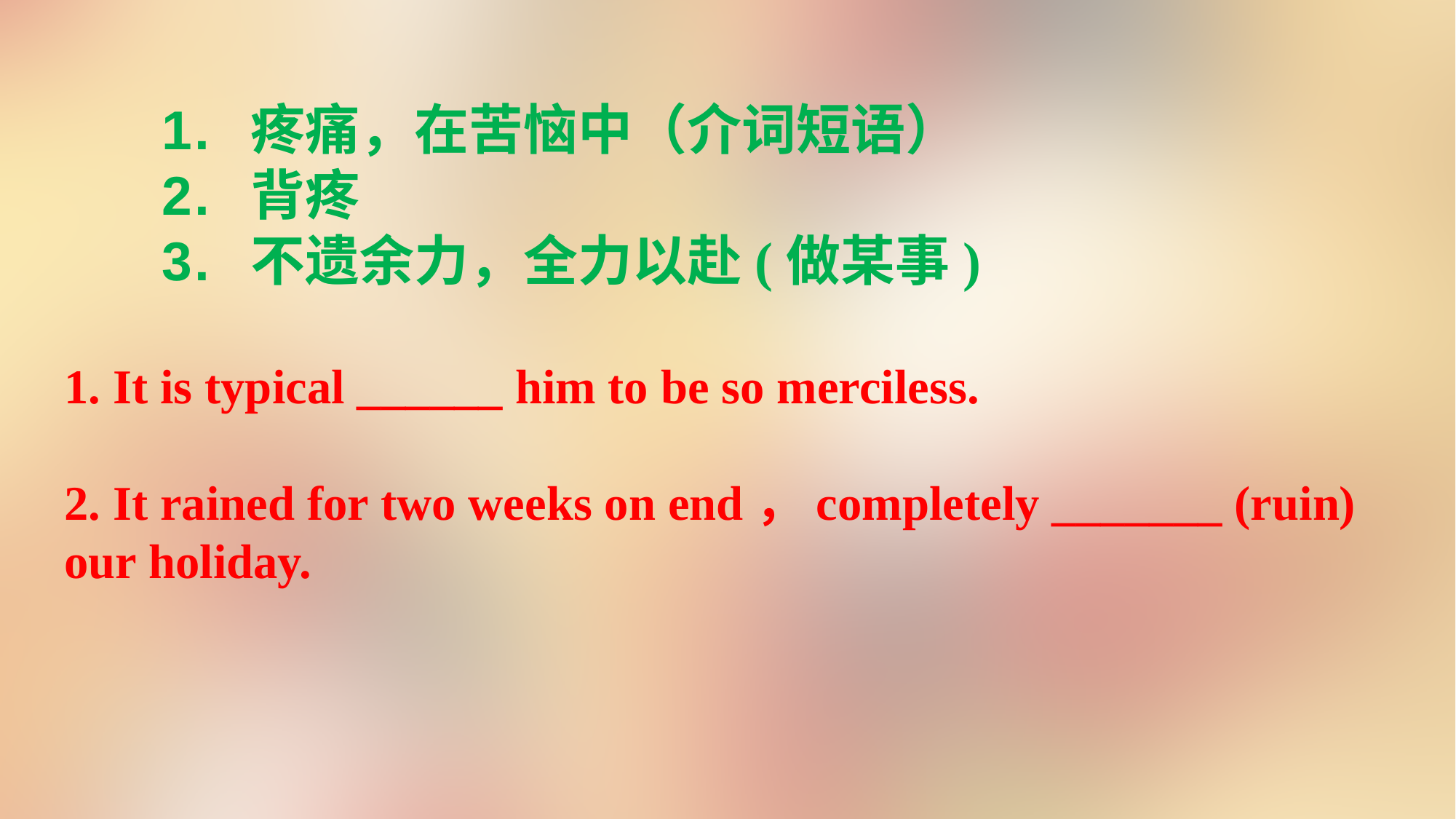

疼痛，在苦恼中（介词短语）
背疼
不遗余力，全力以赴(做某事)
1. It is typical ______ him to be so merciless.

2. It rained for two weeks on end，completely _______ (ruin) our holiday.